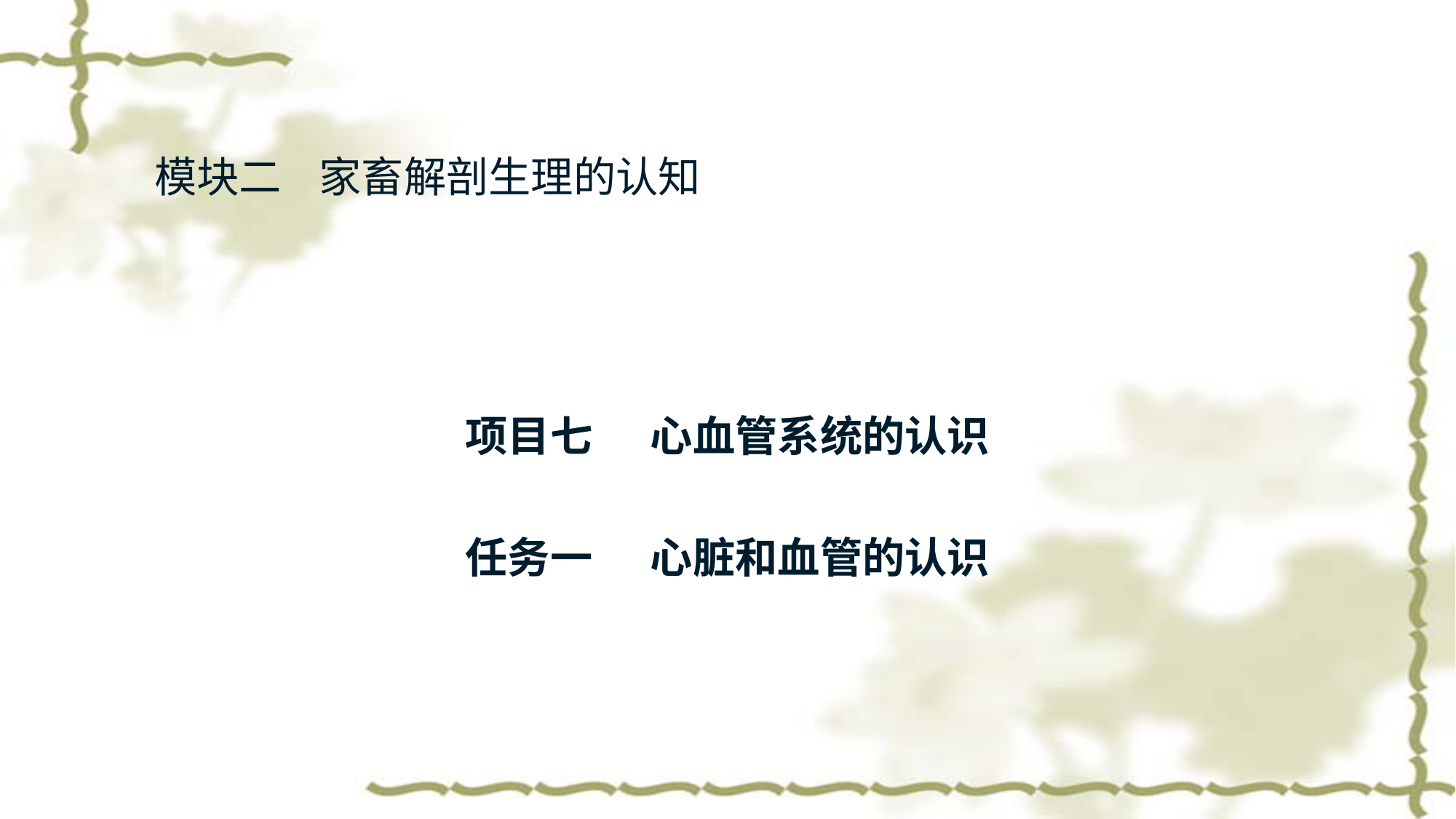

模块二    家畜解剖生理的认知
项目七      心血管系统的认识

任务一      心脏和血管的认识